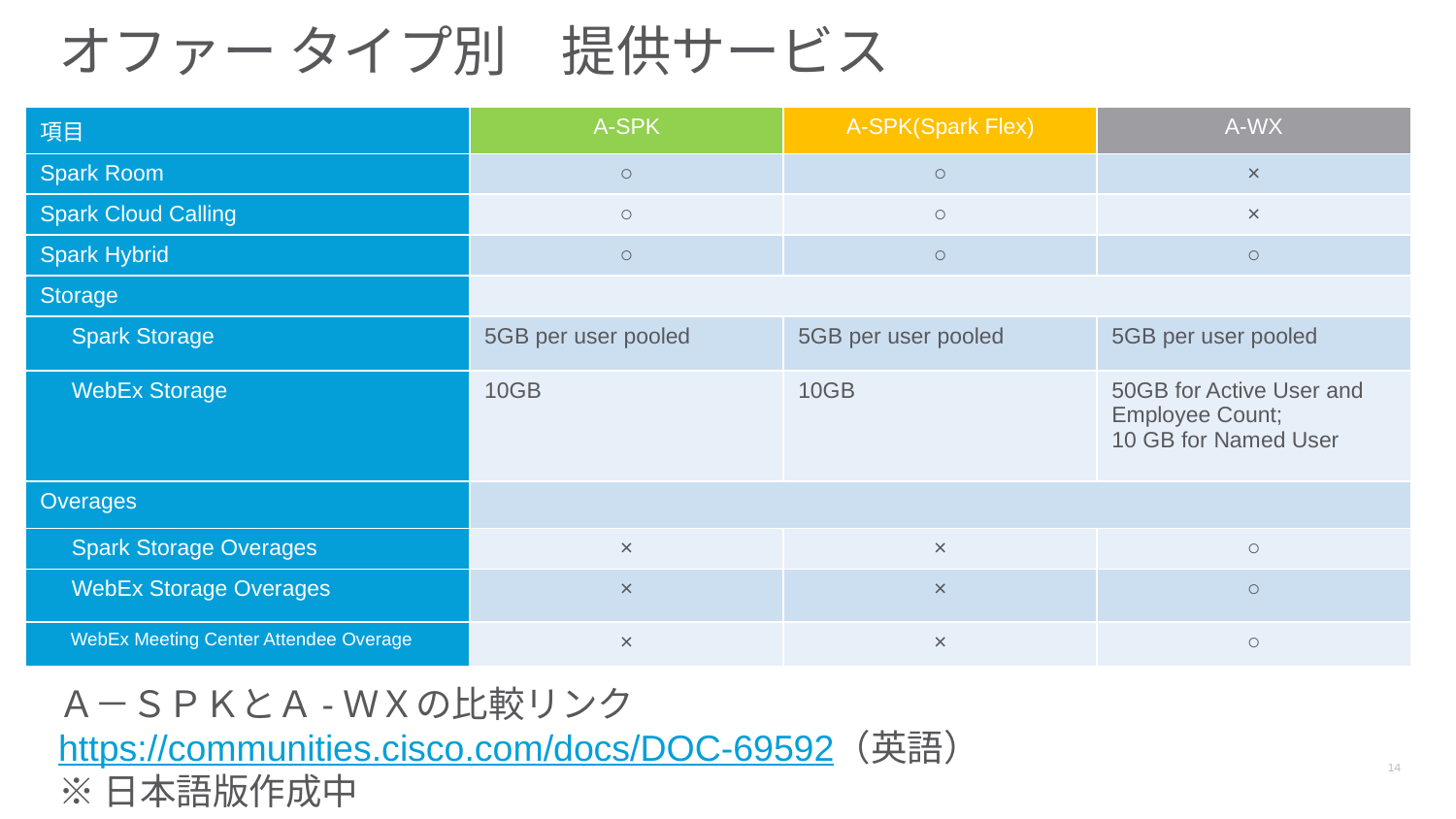

オファー タイプ別　提供サービス
| 項目 | A-SPK | A-SPK(Spark Flex) | A-WX |
| --- | --- | --- | --- |
| Spark Room | ○ | ○ | × |
| Spark Cloud Calling | ○ | ○ | × |
| Spark Hybrid | ○ | ○ | ○ |
| Storage |  |  |  |
| Spark Storage | 5GB per user pooled | 5GB per user pooled | 5GB per user pooled |
| WebEx Storage | 10GB | 10GB | 50GB for Active User and Employee Count; 10 GB for Named User |
| Overages |  |  |  |
| Spark Storage Overages | × | × | ○ |
| WebEx Storage Overages | × | × | ○ |
| WebEx Meeting Center Attendee Overage | × | × | ○ |
Ａ－ＳＰＫとＡ-ＷＸの比較リンク
https://communities.cisco.com/docs/DOC-69592（英語）
※日本語版作成中